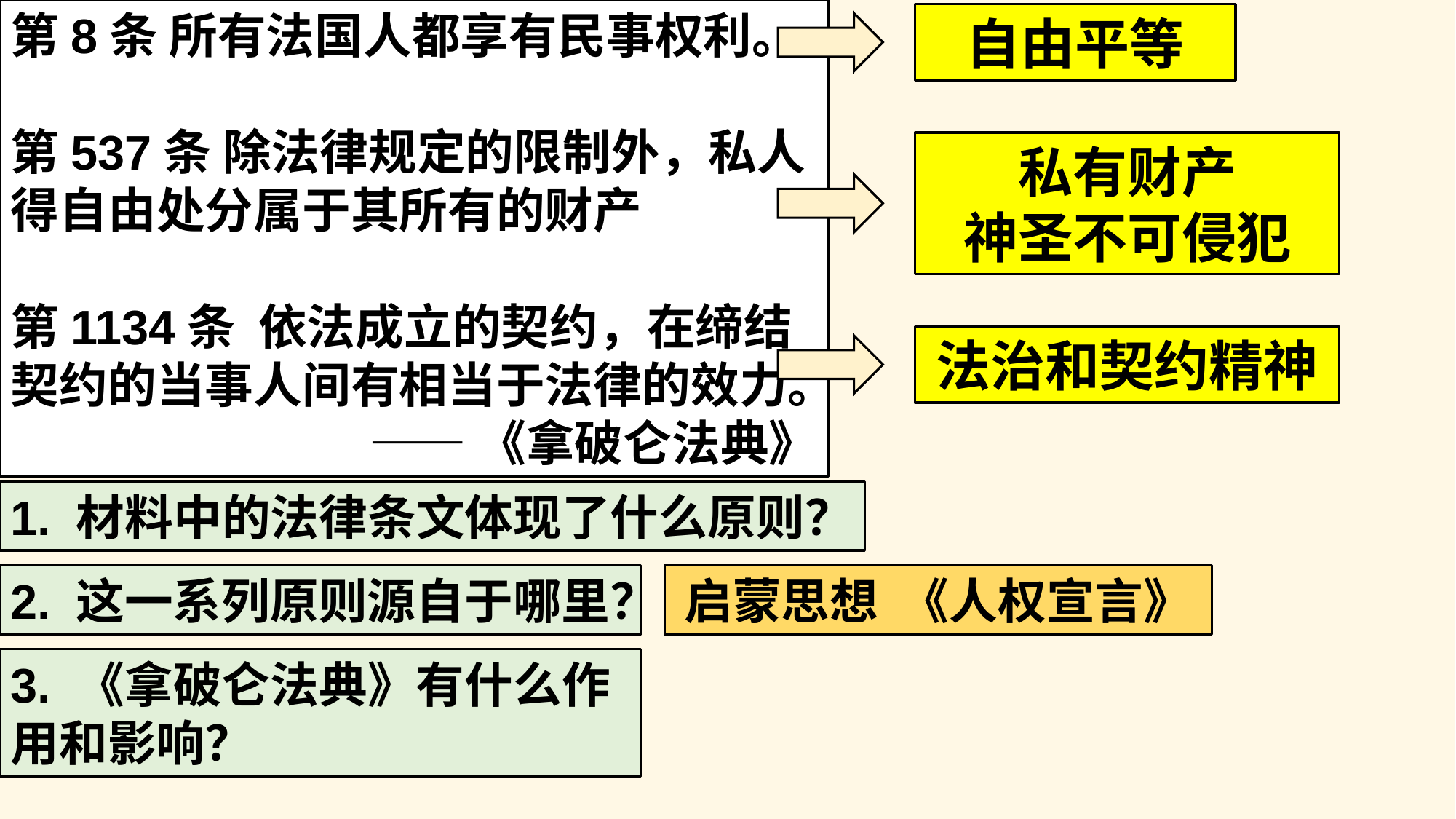

第8条 所有法国人都享有民事权利。

第537条 除法律规定的限制外，私人得自由处分属于其所有的财产

第1134条  依法成立的契约，在缔结契约的当事人间有相当于法律的效力。
——《拿破仑法典》
自由平等

私有财产
神圣不可侵犯

法治和契约精神

1. 材料中的法律条文体现了什么原则？
2. 这一系列原则源自于哪里？
启蒙思想  《人权宣言》
3. 《拿破仑法典》有什么作用和影响？